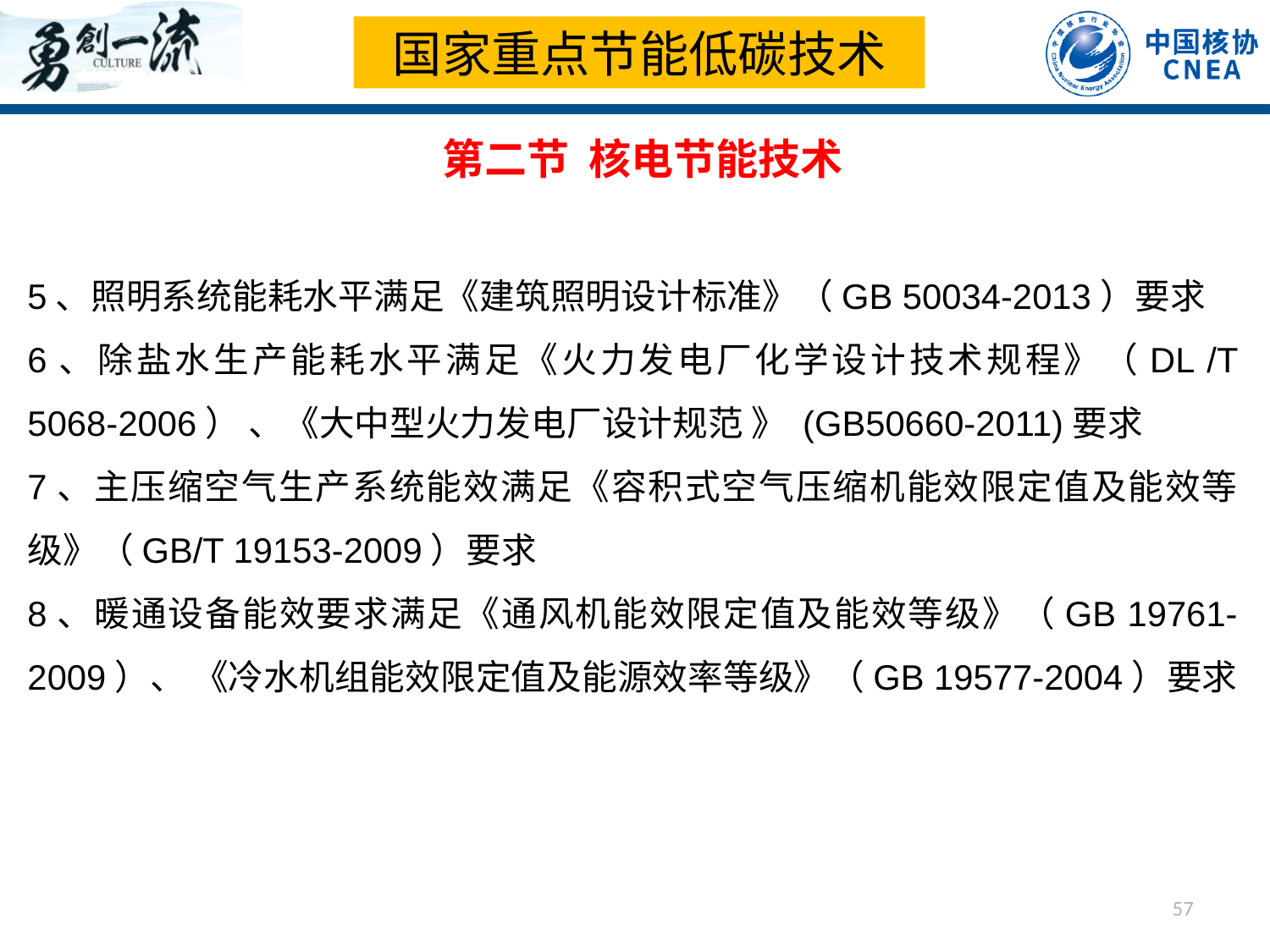

国家重点节能低碳技术
第二节  核电节能技术
5、照明系统能耗水平满足《建筑照明设计标准》（GB 50034-2013）要求
6、除盐水生产能耗水平满足《火力发电厂化学设计技术规程》（DL /T 5068-2006） 、《大中型火力发电厂设计规范 》 (GB50660-2011)要求
7、主压缩空气生产系统能效满足《容积式空气压缩机能效限定值及能效等级》（GB/T 19153-2009）要求
8、暖通设备能效要求满足《通风机能效限定值及能效等级》（GB 19761-2009）、 《冷水机组能效限定值及能源效率等级》（GB 19577-2004）要求
57